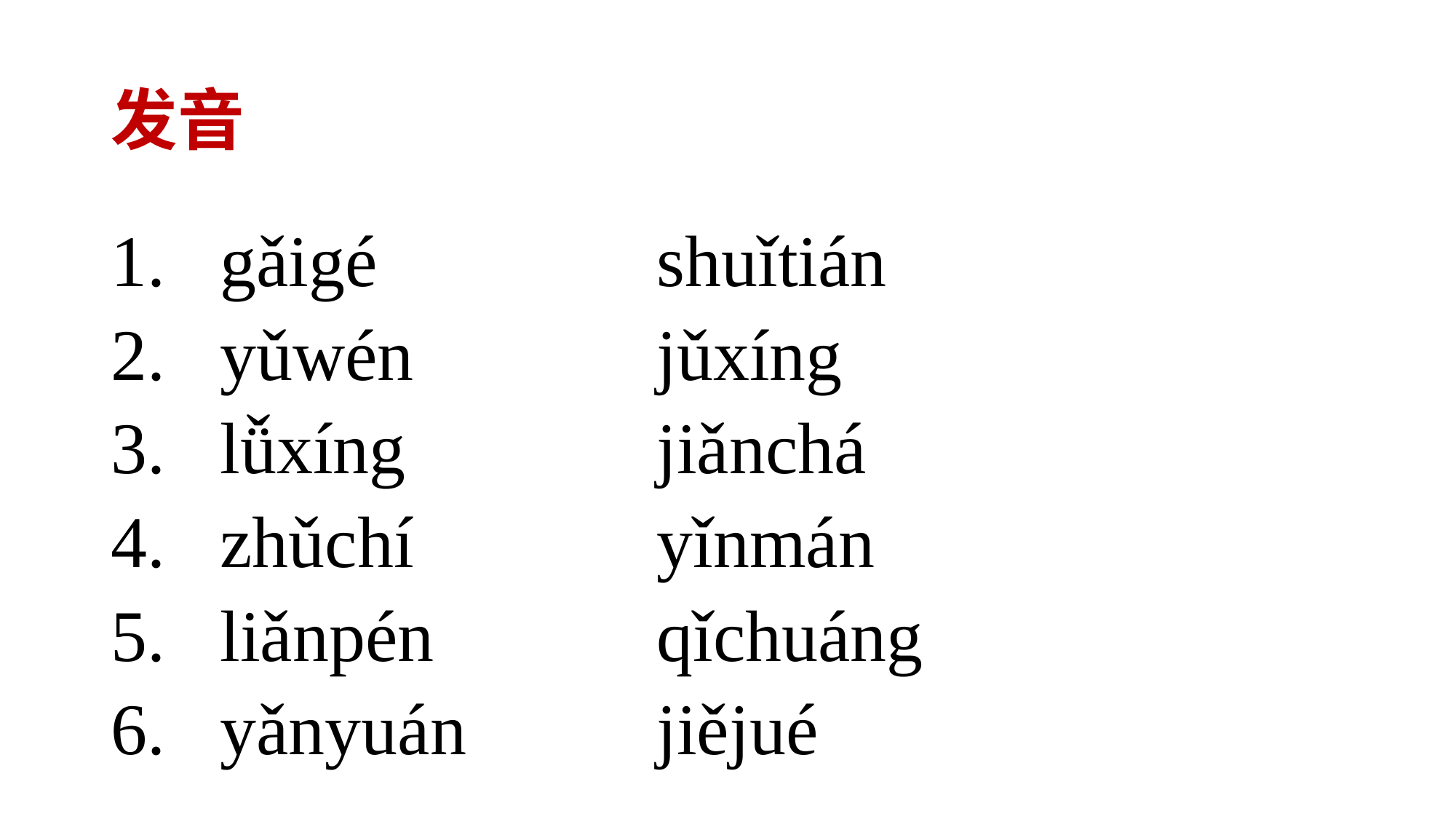

# 发音
gǎigé			shuǐtián
yǔwén			jǔxíng
lǚxíng			jiǎnchá
zhǔchí			yǐnmán
liǎnpén			qǐchuáng
yǎnyuán		jiějué